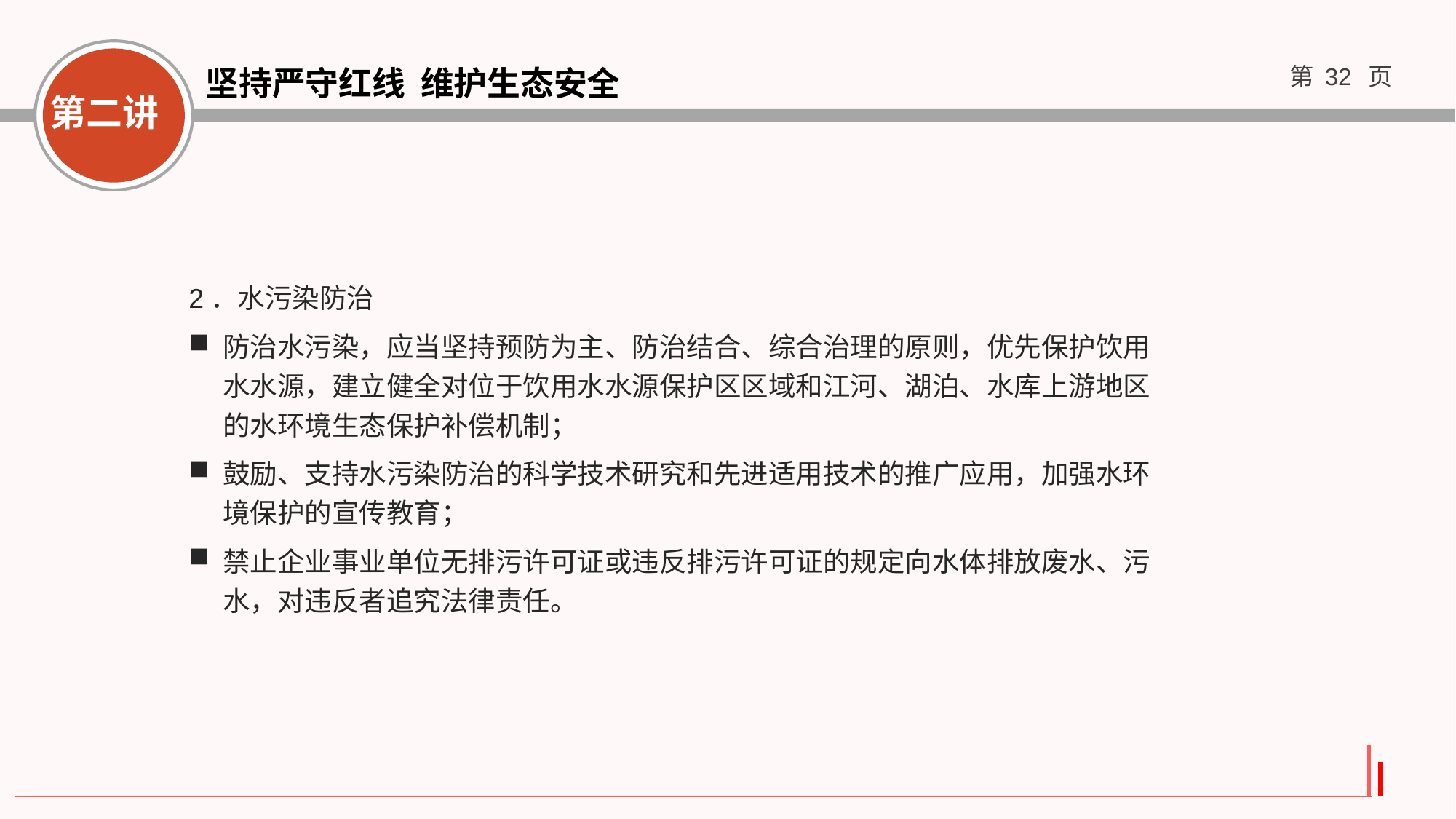

2．水污染防治
防治水污染，应当坚持预防为主、防治结合、综合治理的原则，优先保护饮用水水源，建立健全对位于饮用水水源保护区区域和江河、湖泊、水库上游地区的水环境生态保护补偿机制；
鼓励、支持水污染防治的科学技术研究和先进适用技术的推广应用，加强水环境保护的宣传教育；
禁止企业事业单位无排污许可证或违反排污许可证的规定向水体排放废水、污水，对违反者追究法律责任。